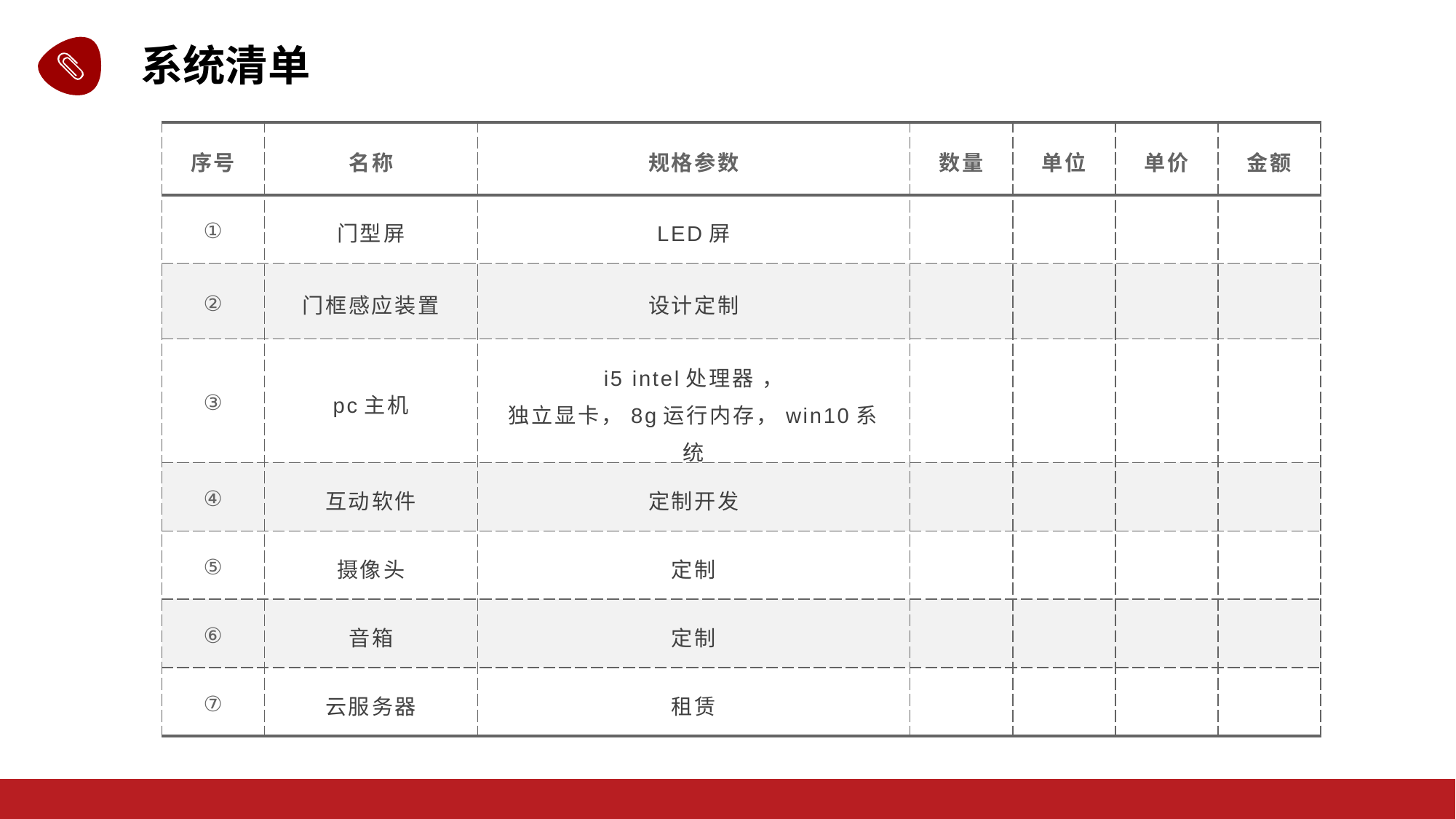

系统清单

| 序号 | 名称 | 规格参数 | 数量 | 单位 | 单价 | 金额 |
| --- | --- | --- | --- | --- | --- | --- |
| ① | 门型屏 | LED屏 |  |  |  |  |
| ② | 门框感应装置 | 设计定制 |  |  |  |  |
| ③ | pc主机 | i5 intel处理器 ， 独立显卡，8g运行内存，win10系统 |  |  |  |  |
| ④ | 互动软件 | 定制开发 |  |  |  |  |
| ⑤ | 摄像头 | 定制 |  |  |  |  |
| ⑥ | 音箱 | 定制 |  |  |  |  |
| ⑦ | 云服务器 | 租赁 |  |  |  |  |